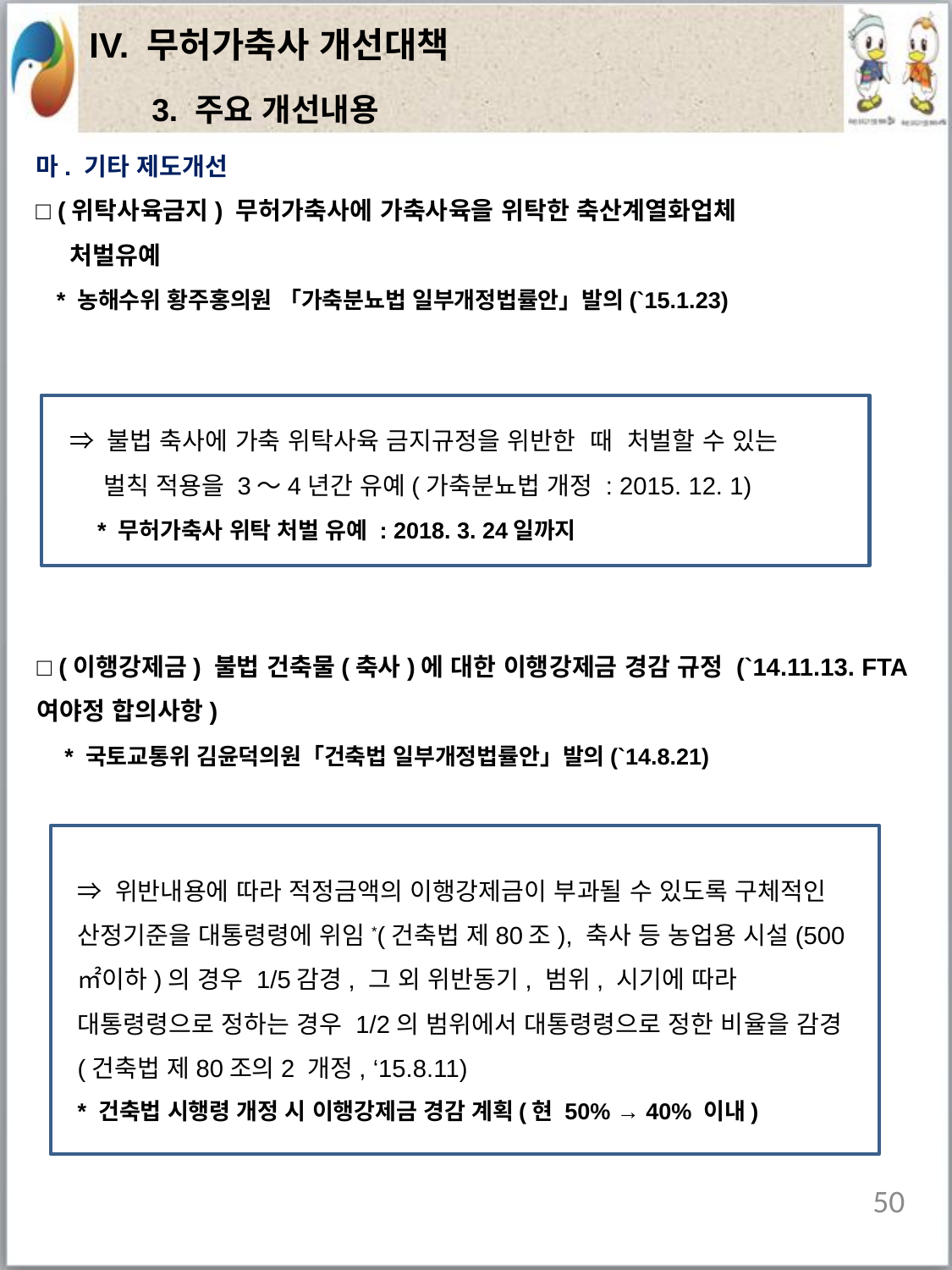

| IV. 무허가축사 개선대책 |
| --- |
3. 주요 개선내용
마. 기타 제도개선
□ (위탁사육금지) 무허가축사에 가축사육을 위탁한 축산계열화업체
    처벌유예
   * 농해수위 황주홍의원 「가축분뇨법 일부개정법률안」발의(`15.1.23)

⇒ 불법 축사에 가축 위탁사육 금지규정을 위반한  때  처벌할 수 있는
    벌칙 적용을 3～4년간 유예(가축분뇨법 개정 : 2015. 12. 1)
    * 무허가축사 위탁 처벌 유예 : 2018. 3. 24일까지
□ (이행강제금) 불법 건축물(축사)에 대한 이행강제금 경감 규정 (`14.11.13. FTA 여야정 합의사항)
    * 국토교통위 김윤덕의원「건축법 일부개정법률안」발의(`14.8.21)

⇒ 위반내용에 따라 적정금액의 이행강제금이 부과될 수 있도록 구체적인 산정기준을 대통령령에 위임*(건축법 제80조), 축사 등 농업용 시설(500㎡이하)의 경우 1/5감경, 그 외 위반동기, 범위, 시기에 따라 대통령령으로 정하는 경우 1/2의 범위에서 대통령령으로 정한 비율을 감경(건축법 제80조의2 개정, ‘15.8.11)
* 건축법 시행령 개정 시 이행강제금 경감 계획(현 50% → 40% 이내)
50